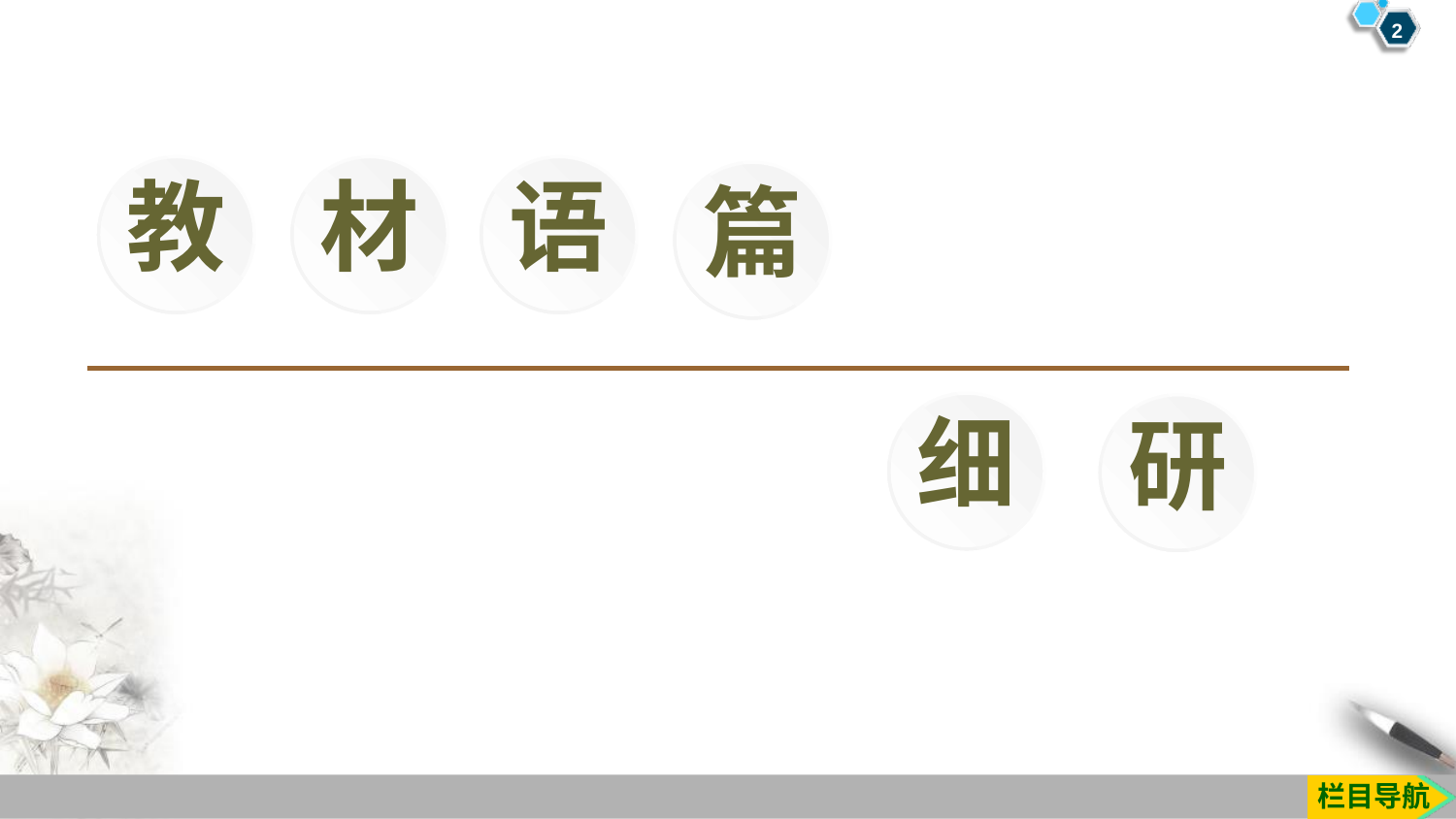

2

教

材

语

篇

细

研